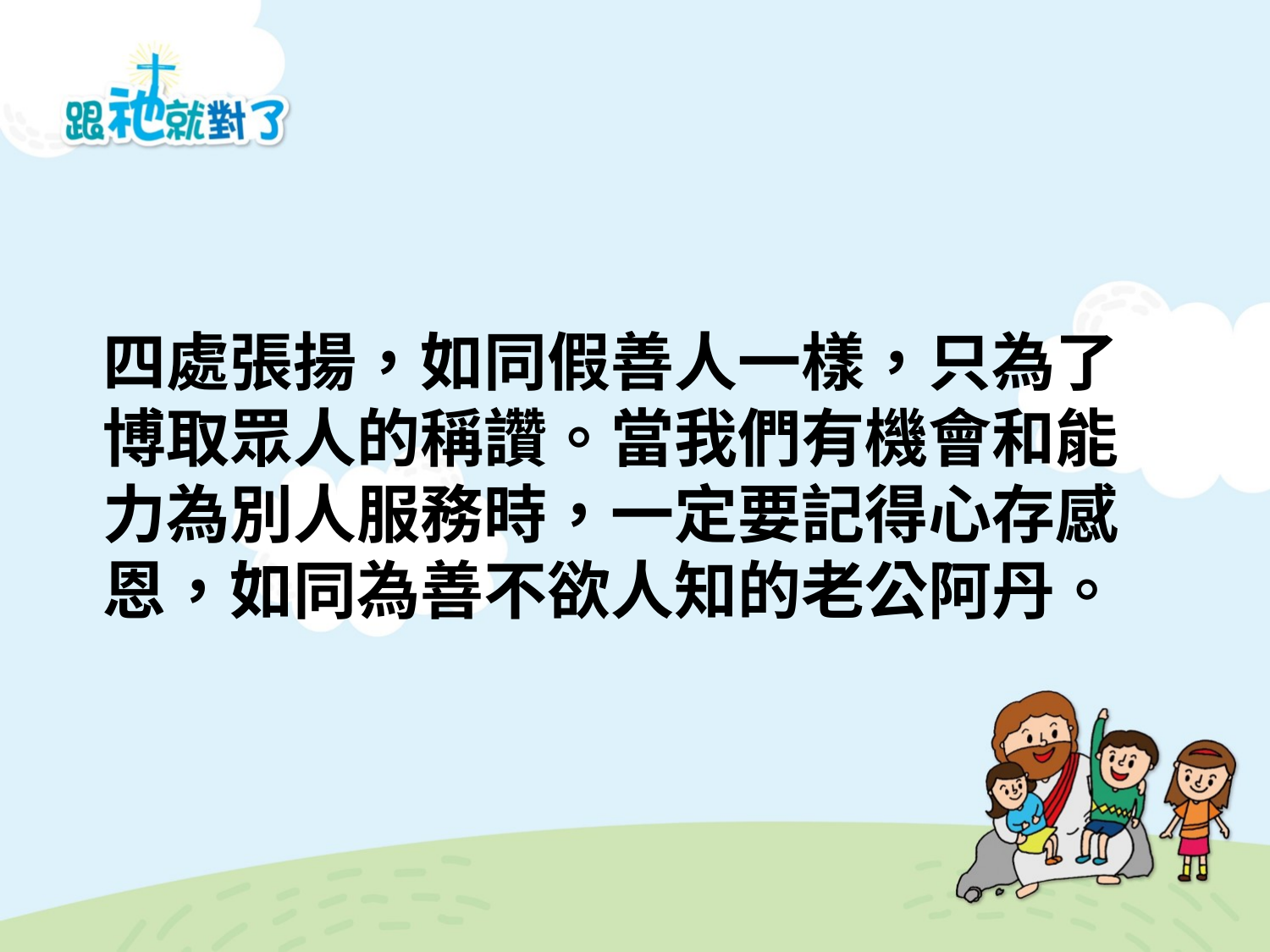

四處張揚，如同假善人一樣，只為了博取眾人的稱讚。當我們有機會和能力為別人服務時，一定要記得心存感恩，如同為善不欲人知的老公阿丹。